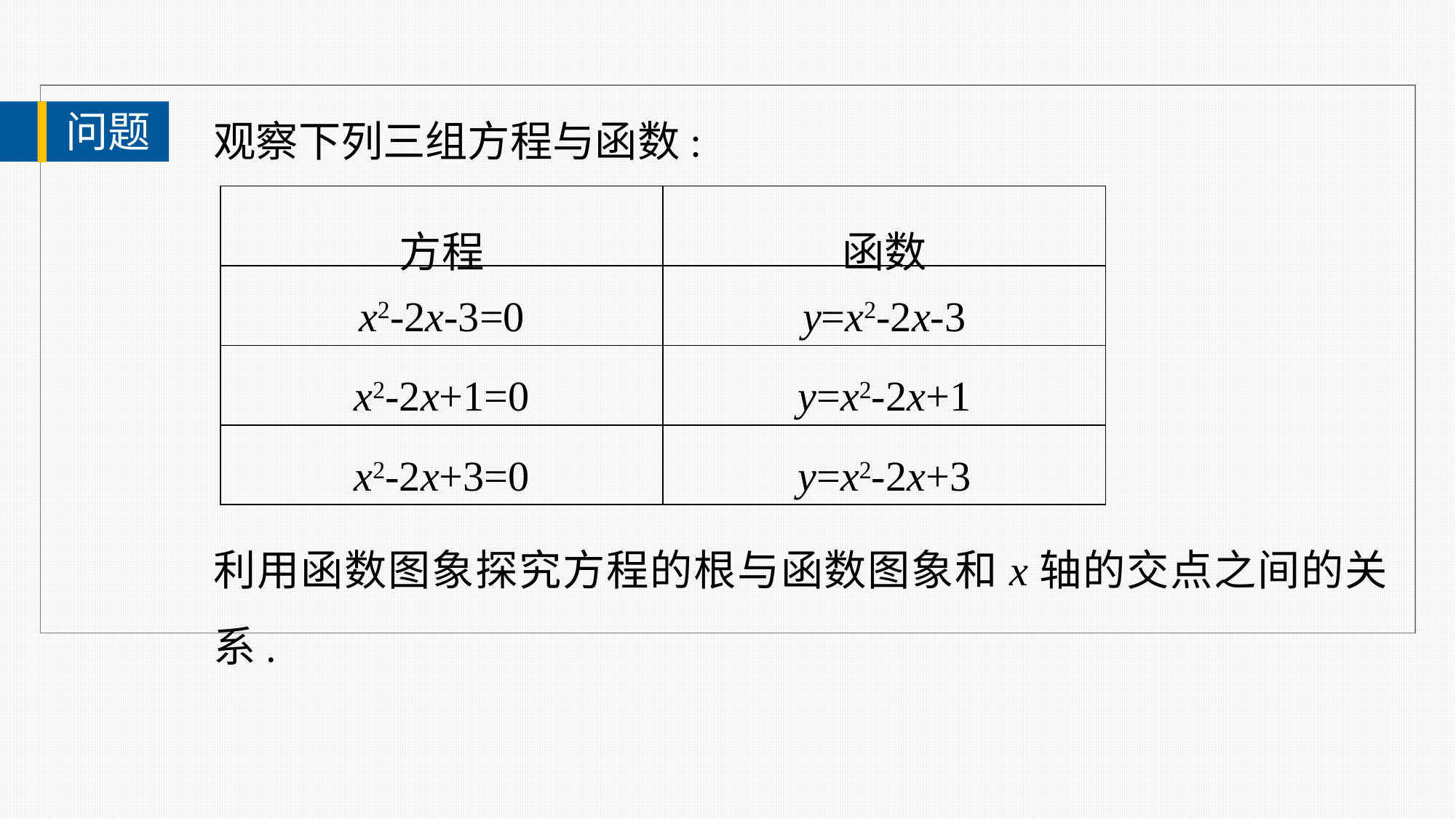

观察下列三组方程与函数:

问题

| 方程 | 函数 |
| --- | --- |
| x2-2x-3=0 | y=x2-2x-3 |
| x2-2x+1=0 | y=x2-2x+1 |
| x2-2x+3=0 | y=x2-2x+3 |
利用函数图象探究方程的根与函数图象和x轴的交点之间的关系.